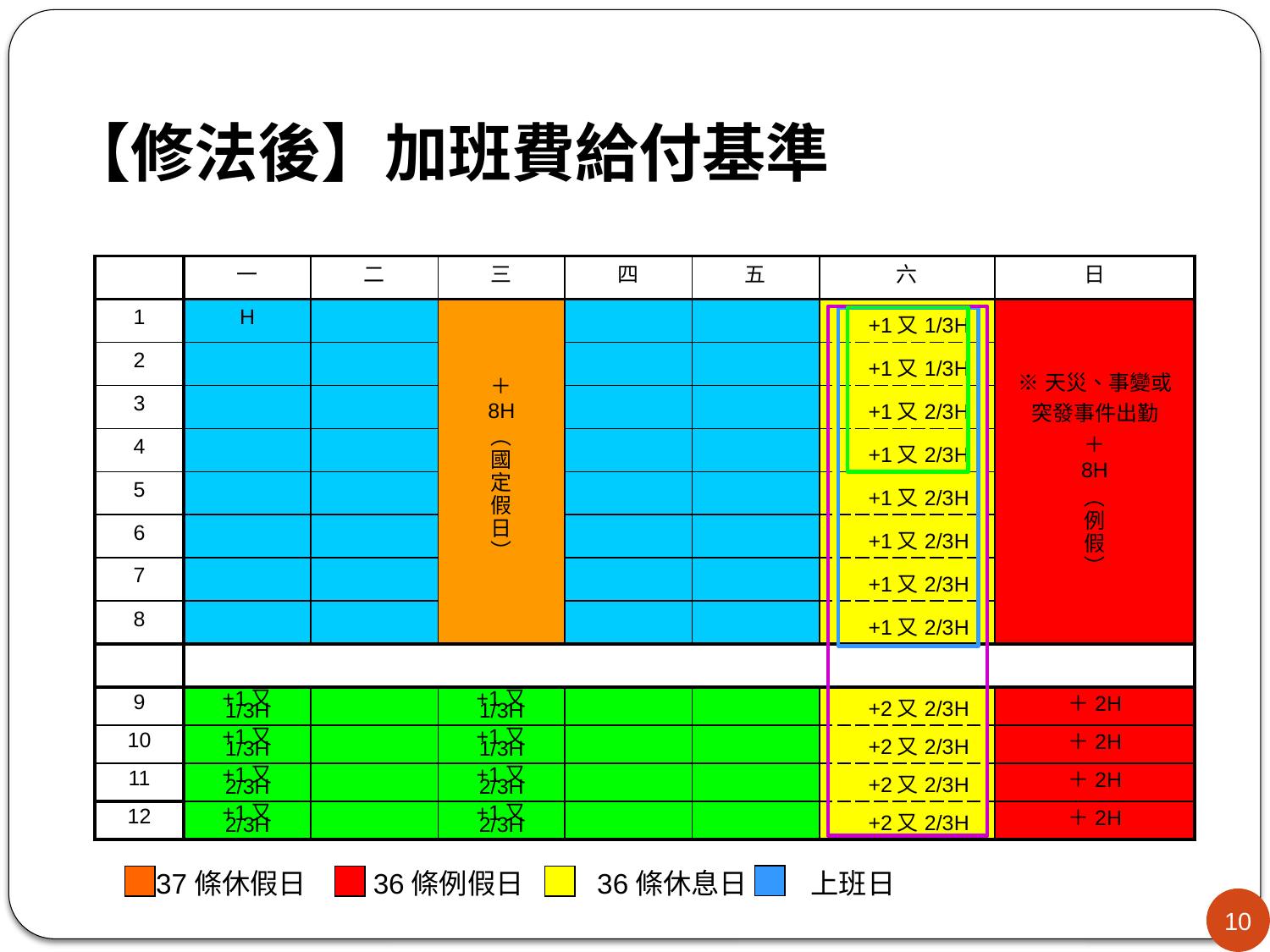

【修法後】加班費給付基準
|  | 一 | 二 | 三 | 四 | 五 | 六 | 日 |
| --- | --- | --- | --- | --- | --- | --- | --- |
| 1 | H |  | ＋ 8H ︵ 國 定 假 日 ︶ |  |  | +1又1/3H | ※天災、事變或突發事件出勤 ＋ 8H ︵ 例 假 ︶ |
| 2 |  |  |  |  |  | +1又1/3H |  |
| 3 |  |  |  |  |  | +1又2/3H |  |
| 4 |  |  |  |  |  | +1又2/3H |  |
| 5 |  |  |  |  |  | +1又2/3H |  |
| 6 |  |  |  |  |  | +1又2/3H |  |
| 7 |  |  |  |  |  | +1又2/3H |  |
| 8 |  |  |  |  |  | +1又2/3H |  |
|  |  |  |  |  |  |  |  |
| 9 | +1又1/3H |  | +1又1/3H |  |  | +2又2/3H | ＋2H |
| 10 | +1又1/3H |  | +1又1/3H |  |  | +2又2/3H | ＋2H |
| 11 | +1又2/3H |  | +1又2/3H |  |  | +2又2/3H | ＋2H |
| 12 | +1又2/3H |  | +1又2/3H |  |  | +2又2/3H | ＋2H |

  □ 37條休假日    □ 36條例假日    □  36條休息日          上班日

10